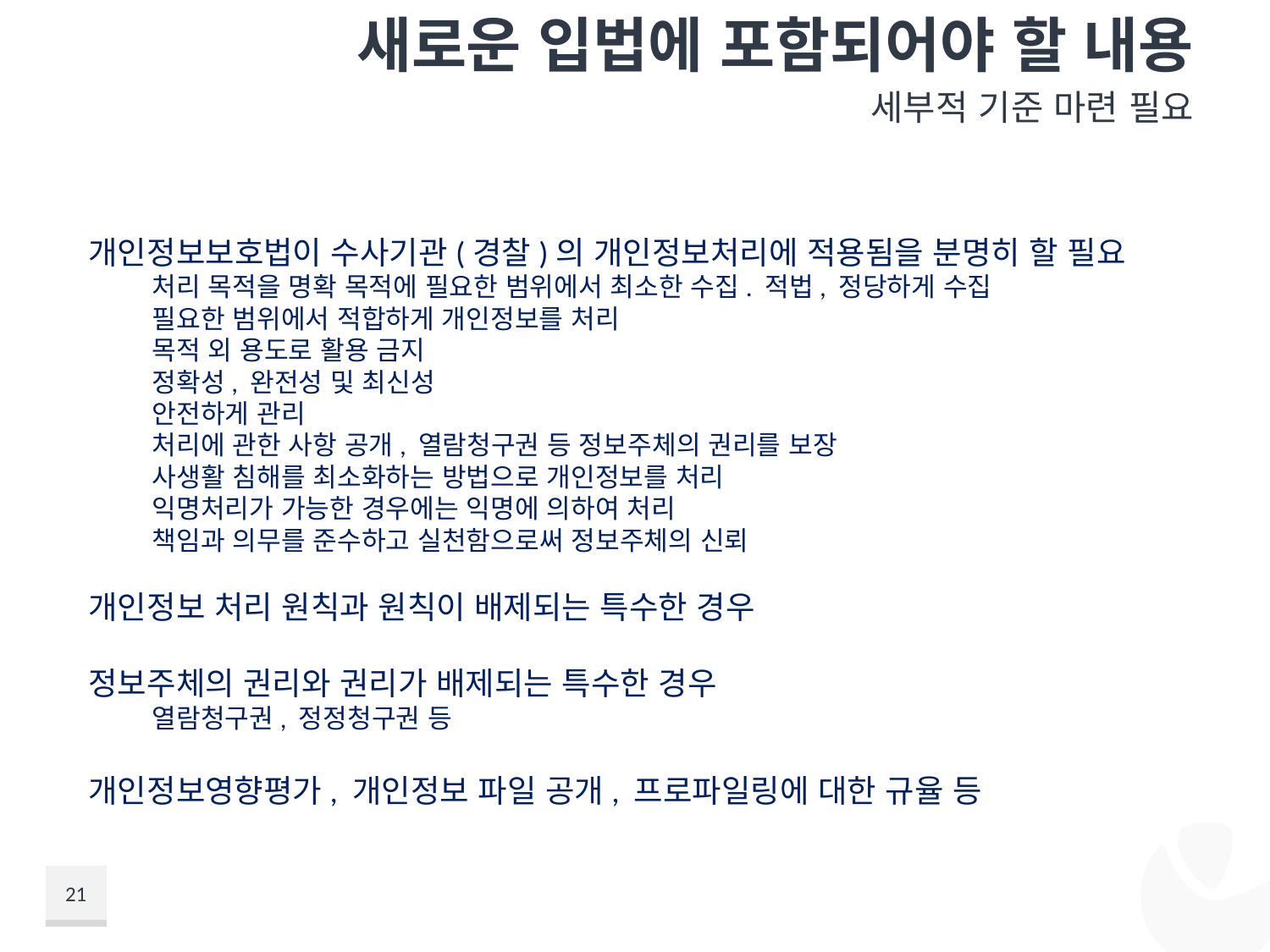

# 새로운 입법에 포함되어야 할 내용
세부적 기준 마련 필요
개인정보보호법이 수사기관(경찰)의 개인정보처리에 적용됨을 분명히 할 필요
처리 목적을 명확 목적에 필요한 범위에서 최소한 수집. 적법, 정당하게 수집
필요한 범위에서 적합하게 개인정보를 처리
목적 외 용도로 활용 금지
정확성, 완전성 및 최신성
안전하게 관리
처리에 관한 사항 공개, 열람청구권 등 정보주체의 권리를 보장
사생활 침해를 최소화하는 방법으로 개인정보를 처리
익명처리가 가능한 경우에는 익명에 의하여 처리
책임과 의무를 준수하고 실천함으로써 정보주체의 신뢰

개인정보 처리 원칙과 원칙이 배제되는 특수한 경우

정보주체의 권리와 권리가 배제되는 특수한 경우
열람청구권, 정정청구권 등

개인정보영향평가, 개인정보 파일 공개, 프로파일링에 대한 규율 등
21